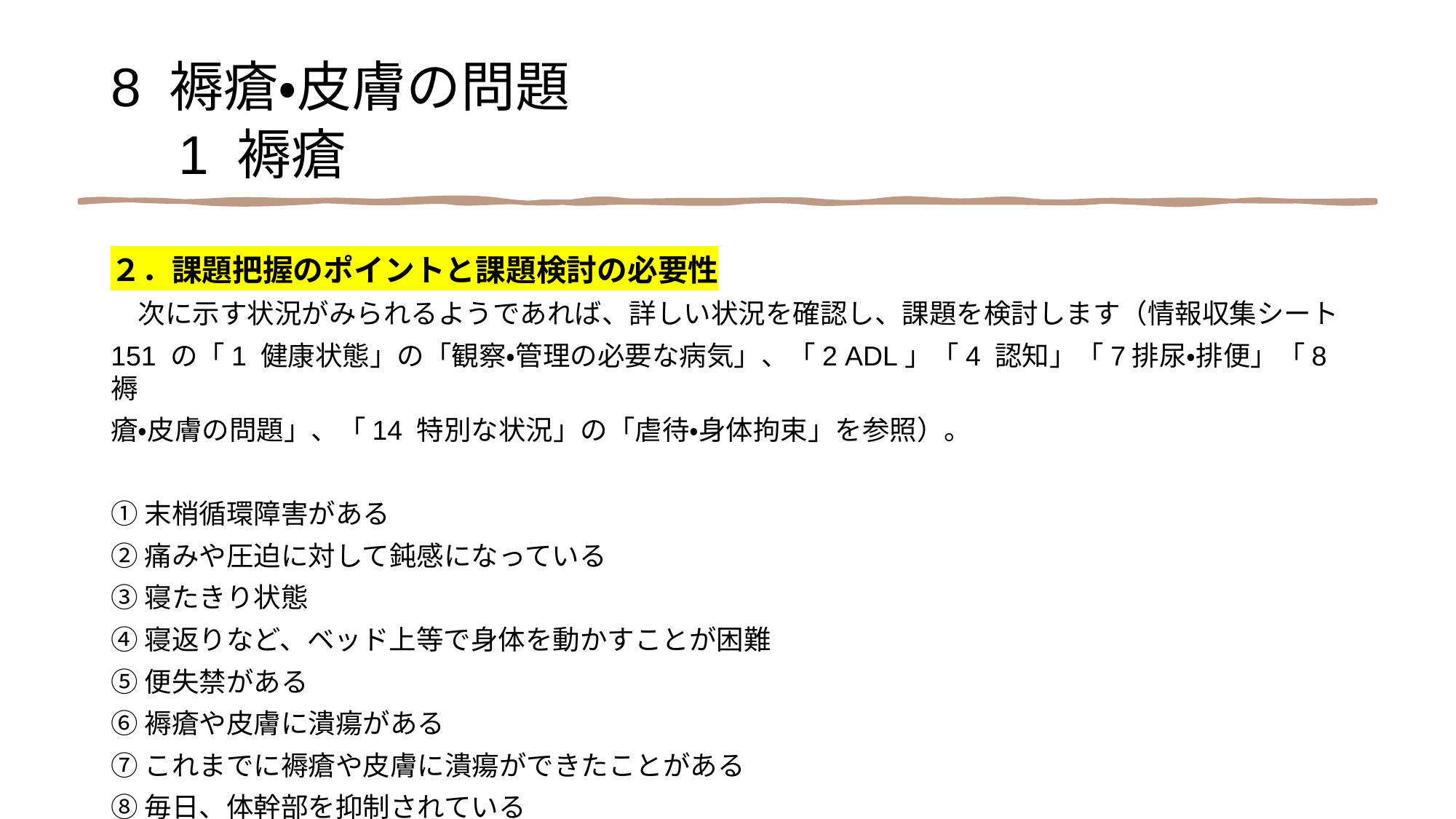

8 褥瘡・皮膚の問題
　1 褥瘡

２．課題把握のポイントと課題検討の必要性
　次に示す状況がみられるようであれば、詳しい状況を確認し、課題を検討します（情報収集シート
151 の「1 健康状態」の「観察・管理の必要な病気」、「2 ADL」「4 認知」「7排尿・排便」「8 褥
瘡・皮膚の問題」、「14 特別な状況」の「虐待・身体拘束」を参照）。

①末梢循環障害がある
②痛みや圧迫に対して鈍感になっている
③寝たきり状態
④寝返りなど、ベッド上等で身体を動かすことが困難
⑤便失禁がある
⑥褥瘡や皮膚に潰瘍がある
⑦これまでに褥瘡や皮膚に潰瘍ができたことがある
⑧毎日、体幹部を抑制されている